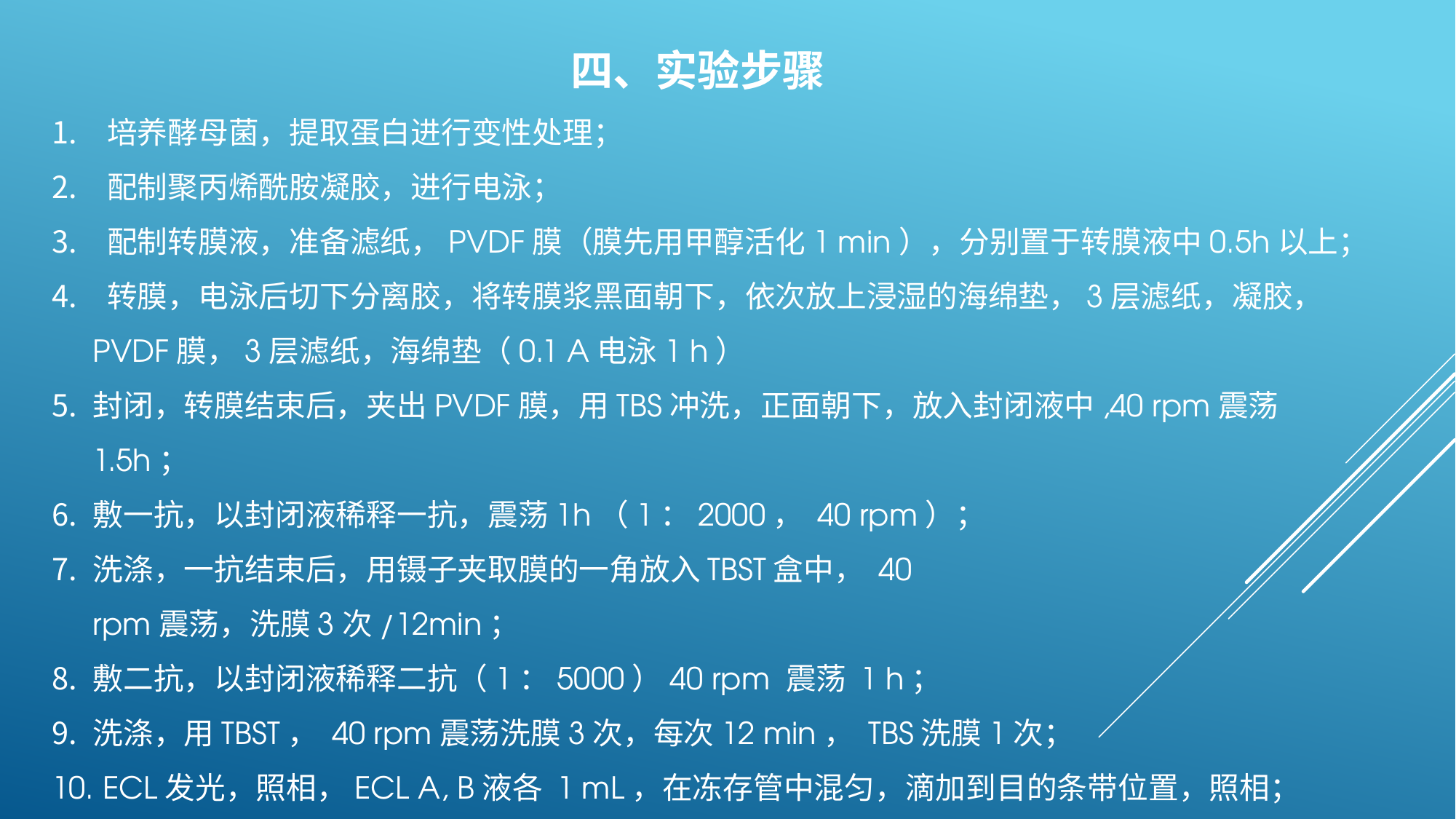

四、实验步骤
 培养酵母菌，提取蛋白进行变性处理；
 配制聚丙烯酰胺凝胶，进行电泳；
 配制转膜液，准备滤纸，PVDF膜（膜先用甲醇活化1 min），分别置于转膜液中0.5h以上；
 转膜，电泳后切下分离胶，将转膜浆黑面朝下，依次放上浸湿的海绵垫，3层滤纸，凝胶，PVDF膜，3层滤纸，海绵垫（0.1 A电泳1 h）
封闭，转膜结束后，夹出PVDF膜，用TBS冲洗，正面朝下，放入封闭液中,40 rpm震荡1.5h；
敷一抗，以封闭液稀释一抗，震荡1h（1：2000， 40 rpm）；
洗涤，一抗结束后，用镊子夹取膜的一角放入TBST盒中， 40 rpm震荡，洗膜3次/12min；
敷二抗，以封闭液稀释二抗（1：5000）40 rpm 震荡 1 h；
洗涤，用TBST， 40 rpm震荡洗膜3次，每次12 min， TBS洗膜1次；
 ECL发光，照相，ECL A, B液各 1 mL，在冻存管中混匀，滴加到目的条带位置，照相；